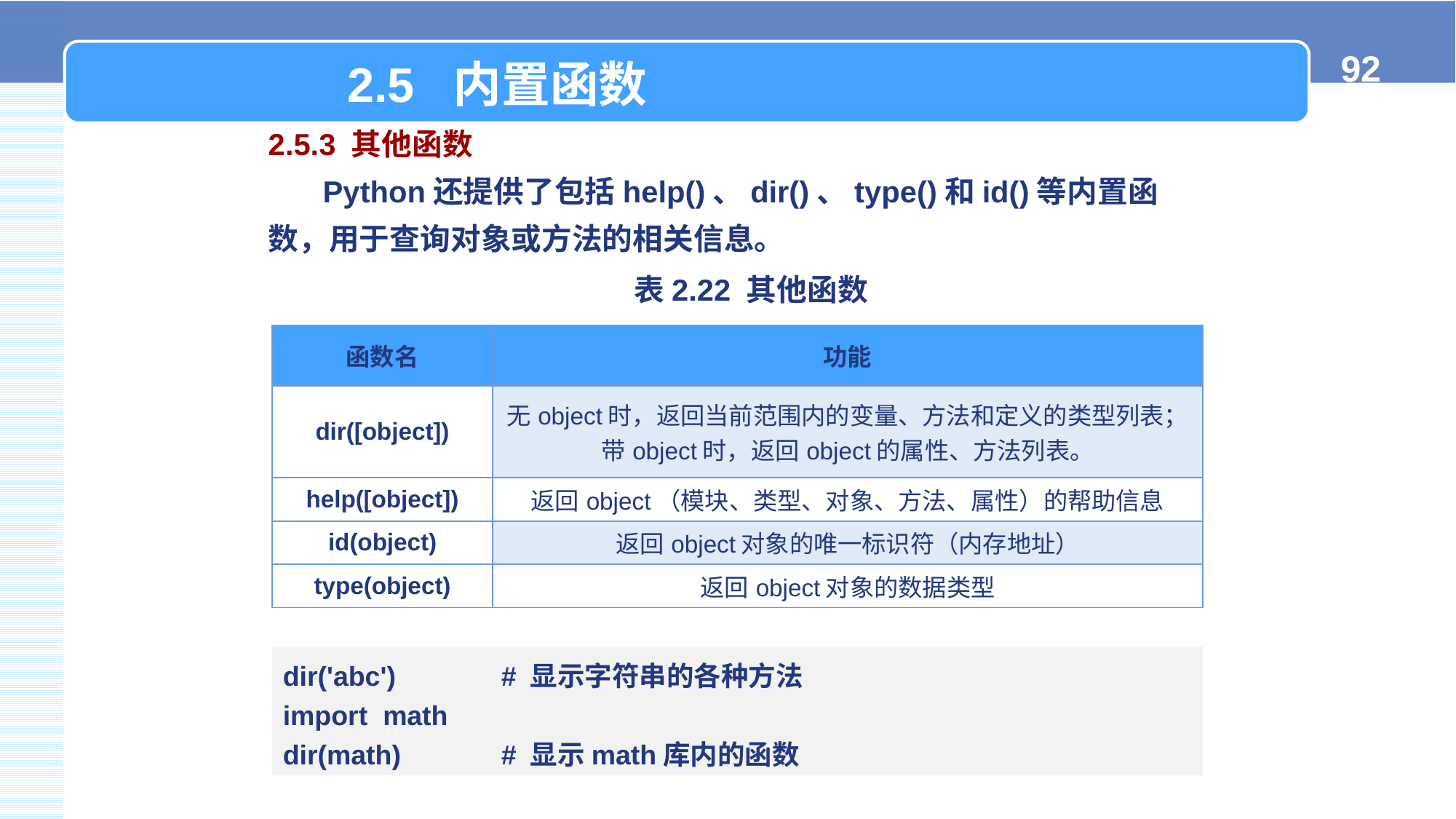

2.5  内置函数
2.5.3 其他函数
Python还提供了包括help()、dir()、type()和id()等内置函数，用于查询对象或方法的相关信息。
     表2.22 其他函数

| 函数名 | 功能 |
| --- | --- |
| dir([object]) | 无object时，返回当前范围内的变量、方法和定义的类型列表；带object时，返回object的属性、方法列表。 |
| help([object]) | 返回object（模块、类型、对象、方法、属性）的帮助信息 |
| id(object) | 返回object对象的唯一标识符（内存地址） |
| type(object) | 返回object对象的数据类型 |
dir('abc')    	# 显示字符串的各种方法
import  math
dir(math)  	# 显示math库内的函数